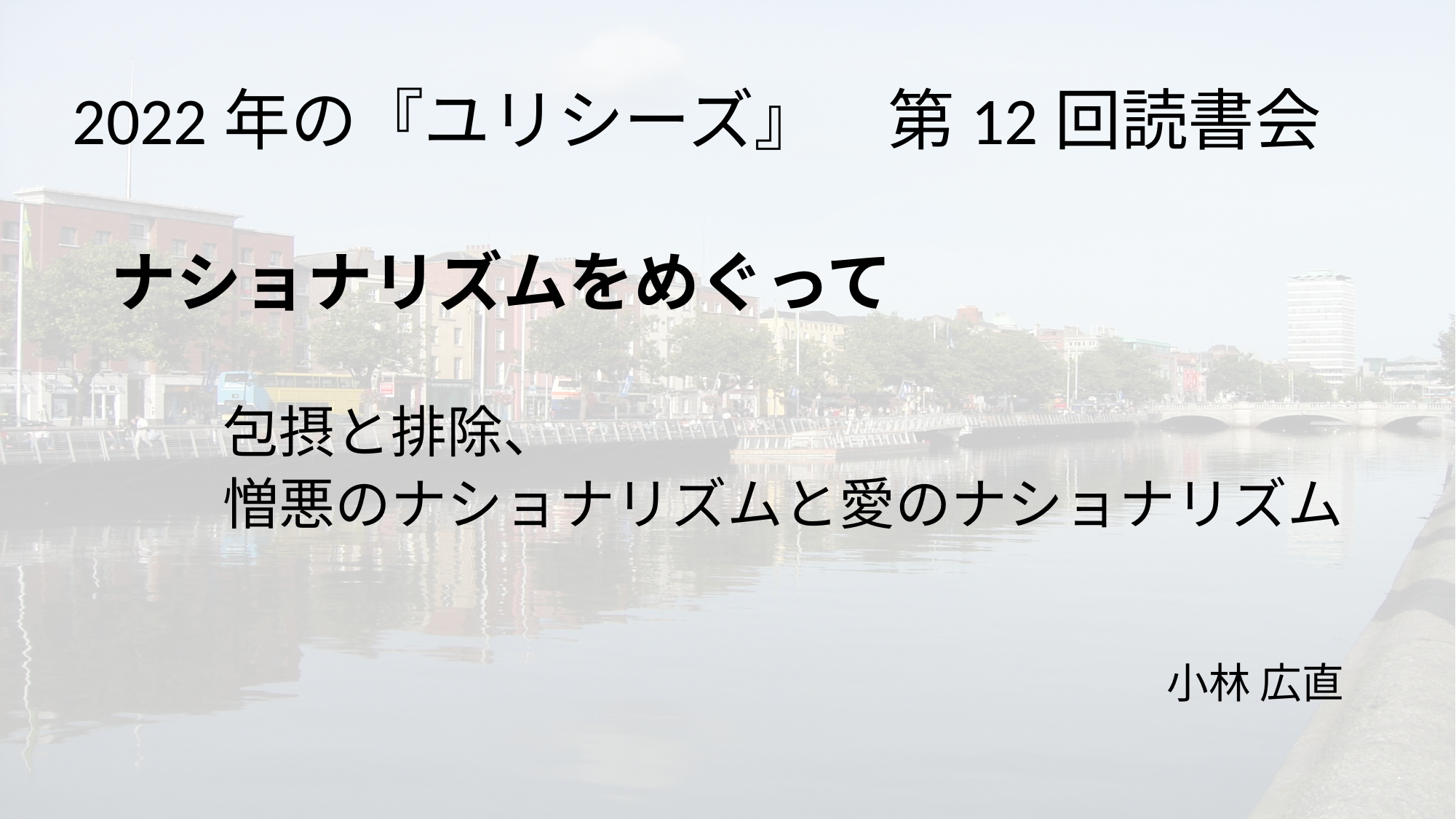

# 2022年の『ユリシーズ』　第12回読書会
ナショナリズムをめぐって

　　包摂と排除、
　　憎悪のナショナリズムと愛のナショナリズム

小林 広直